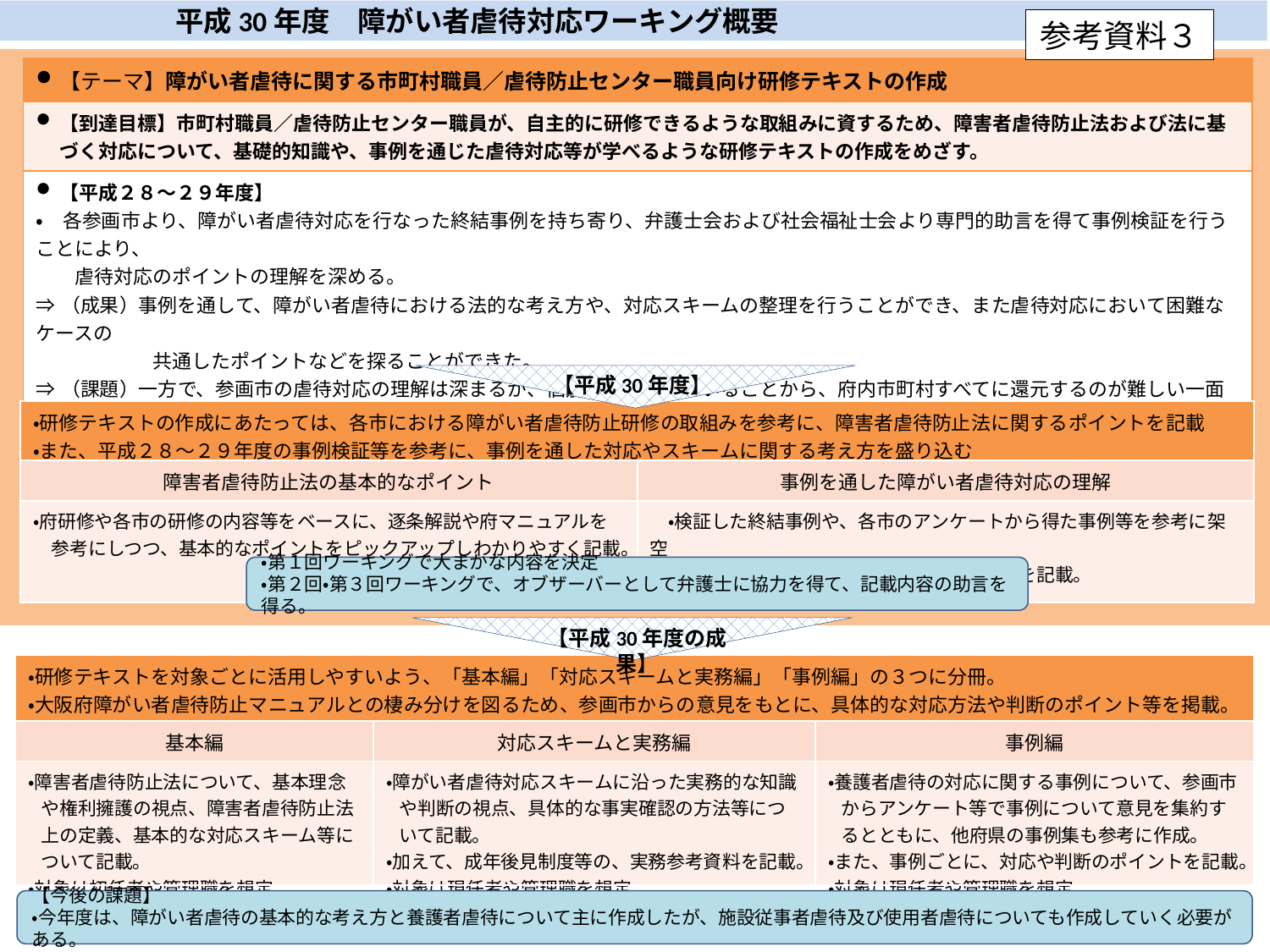

# 平成30年度　障がい者虐待対応ワーキング概要
参考資料３
280711

| 【テーマ】障がい者虐待に関する市町村職員／虐待防止センター職員向け研修テキストの作成 |
| --- |
| 【到達目標】市町村職員／虐待防止センター職員が、自主的に研修できるような取組みに資するため、障害者虐待防止法および法に基づく対応について、基礎的知識や、事例を通じた虐待対応等が学べるような研修テキストの作成をめざす。 |
| 【平成２８～２９年度】 ・　各参画市より、障がい者虐待対応を行なった終結事例を持ち寄り、弁護士会および社会福祉士会より専門的助言を得て事例検証を行うことにより、 　　虐待対応のポイントの理解を深める。 ⇒（成果）事例を通して、障がい者虐待における法的な考え方や、対応スキームの整理を行うことができ、また虐待対応において困難なケースの 　　　　　　共通したポイントなどを探ることができた。 ⇒（課題）一方で、参画市の虐待対応の理解は深まるが、個別事例を扱っていることから、府内市町村すべてに還元するのが難しい一面がある。 　　　　　　また、府内各市町村において、市町村の規模等により障がい者虐待対応に濃淡が見られることから、事例を通した虐待対応の理解のみ 　　　　　　ならず、基礎的知識や対応スキームも含めて、各市町村で自主的に取り組めるツールが必要ではないか。 |

【平成30年度】
| ・研修テキストの作成にあたっては、各市における障がい者虐待防止研修の取組みを参考に、障害者虐待防止法に関するポイントを記載 ・また、平成２８～２９年度の事例検証等を参考に、事例を通した対応やスキームに関する考え方を盛り込む |  |
| --- | --- |
| 障害者虐待防止法の基本的なポイント | 事例を通した障がい者虐待対応の理解 |
| ・府研修や各市の研修の内容等をベースに、逐条解説や府マニュアルを 　参考にしつつ、基本的なポイントをピックアップしわかりやすく記載。 | ・検証した終結事例や、各市のアンケートから得た事例等を参考に架空 　　事例を作成し、考え方や対応のポイントを記載。 |
・第１回ワーキングで大まかな内容を決定
・第２回・第３回ワーキングで、オブザーバーとして弁護士に協力を得て、記載内容の助言を得る。

【平成30年度の成果】
| ・研修テキストを対象ごとに活用しやすいよう、「基本編」「対応スキームと実務編」「事例編」の３つに分冊。 ・大阪府障がい者虐待防止マニュアルとの棲み分けを図るため、参画市からの意見をもとに、具体的な対応方法や判断のポイント等を掲載。 |  |  |
| --- | --- | --- |
| 基本編 | 対応スキームと実務編 | 事例編 |
| ・障害者虐待防止法について、基本理念や権利擁護の視点、障害者虐待防止法上の定義、基本的な対応スキーム等について記載。 ・対象は初任者や管理職を想定。 | ・障がい者虐待対応スキームに沿った実務的な知識や判断の視点、具体的な事実確認の方法等について記載。 ・加えて、成年後見制度等の、実務参考資料を記載。 ・対象は現任者や管理職を想定。 | ・養護者虐待の対応に関する事例について、参画市からアンケート等で事例について意見を集約するとともに、他府県の事例集も参考に作成。 ・また、事例ごとに、対応や判断のポイントを記載。 ・対象は現任者や管理職を想定。 |
【今後の課題】
・今年度は、障がい者虐待の基本的な考え方と養護者虐待について主に作成したが、施設従事者虐待及び使用者虐待についても作成していく必要がある。